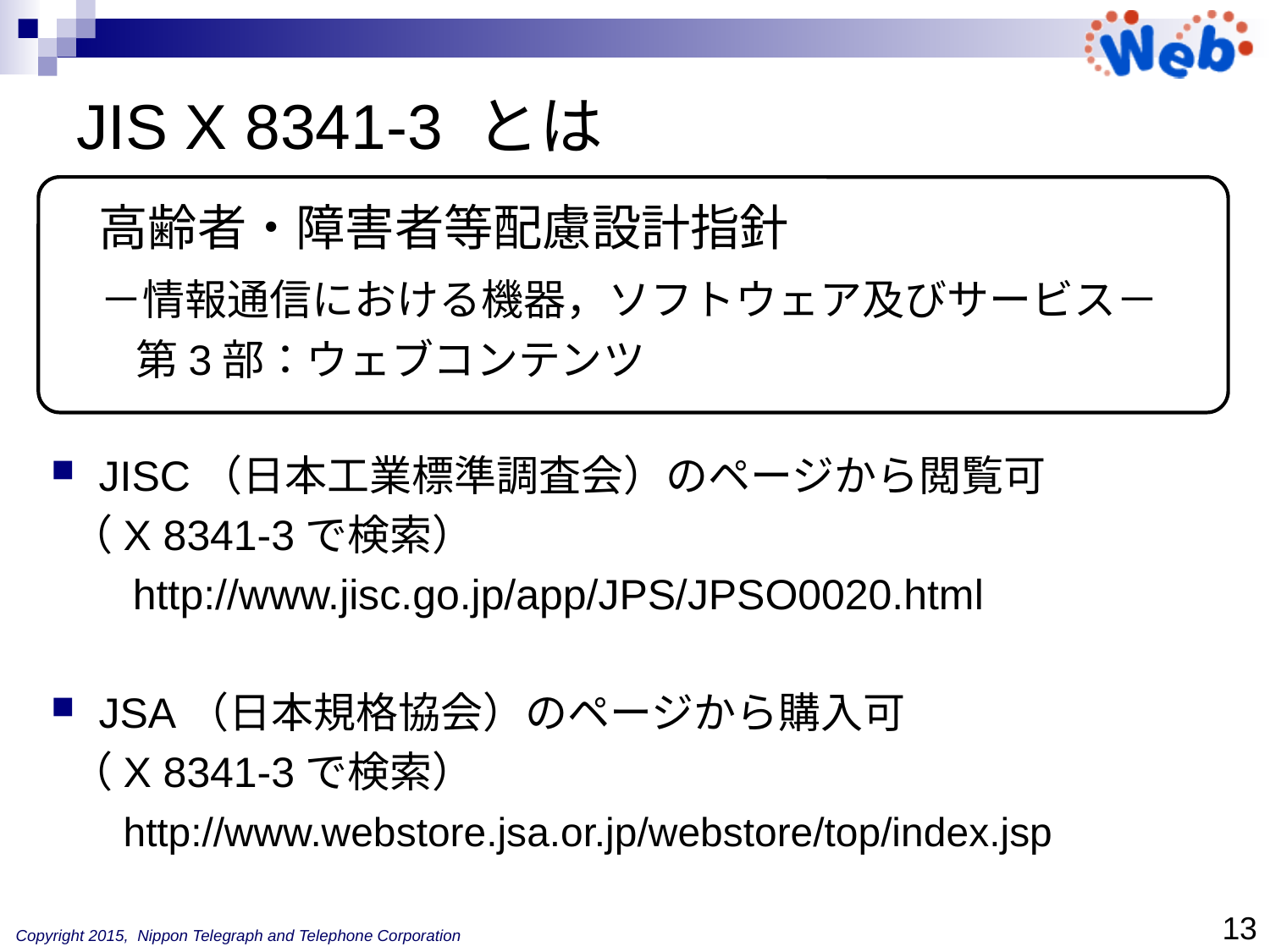

# JIS X 8341-3 とは

　高齢者・障害者等配慮設計指針
　－情報通信における機器，ソフトウェア及びサービス－
　　第3部：ウェブコンテンツ

JISC（日本工業標準調査会）のページから閲覧可
 （X 8341-3で検索）
 　 http://www.jisc.go.jp/app/JPS/JPSO0020.html

JSA（日本規格協会）のページから購入可
 （X 8341-3で検索）
 　http://www.webstore.jsa.or.jp/webstore/top/index.jsp

13